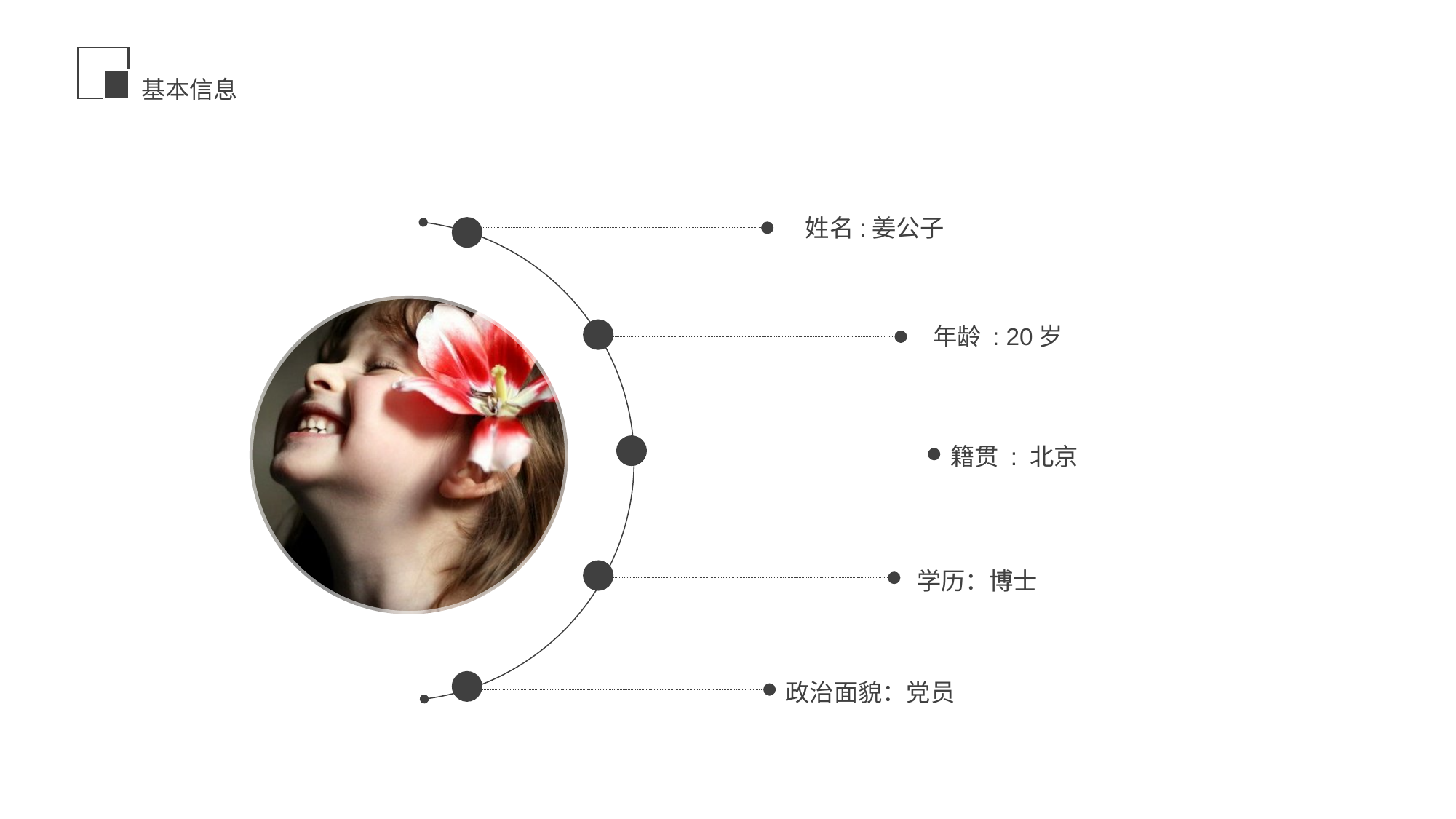

基本信息
姓名:姜公子

年龄 : 20岁

籍贯 : 北京

学历：博士

政治面貌：党员